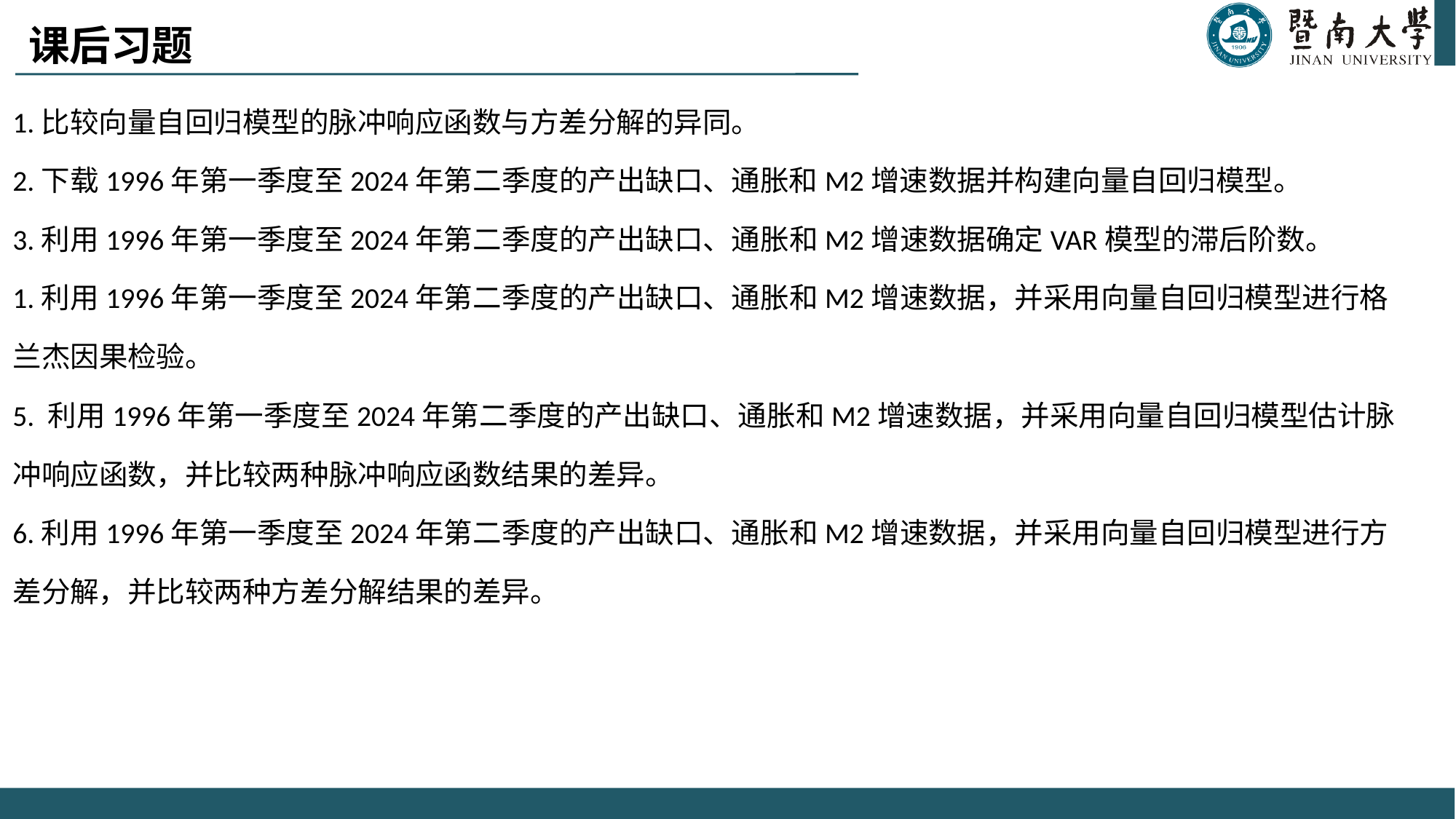

课后习题
1.比较向量自回归模型的脉冲响应函数与方差分解的异同。
2.下载1996年第一季度至2024年第二季度的产出缺口、通胀和M2增速数据并构建向量自回归模型。
3.利用1996年第一季度至2024年第二季度的产出缺口、通胀和M2增速数据确定VAR模型的滞后阶数。
1.利用1996年第一季度至2024年第二季度的产出缺口、通胀和M2增速数据，并采用向量自回归模型进行格兰杰因果检验。
5. 利用1996年第一季度至2024年第二季度的产出缺口、通胀和M2增速数据，并采用向量自回归模型估计脉冲响应函数，并比较两种脉冲响应函数结果的差异。
6.利用1996年第一季度至2024年第二季度的产出缺口、通胀和M2增速数据，并采用向量自回归模型进行方差分解，并比较两种方差分解结果的差异。